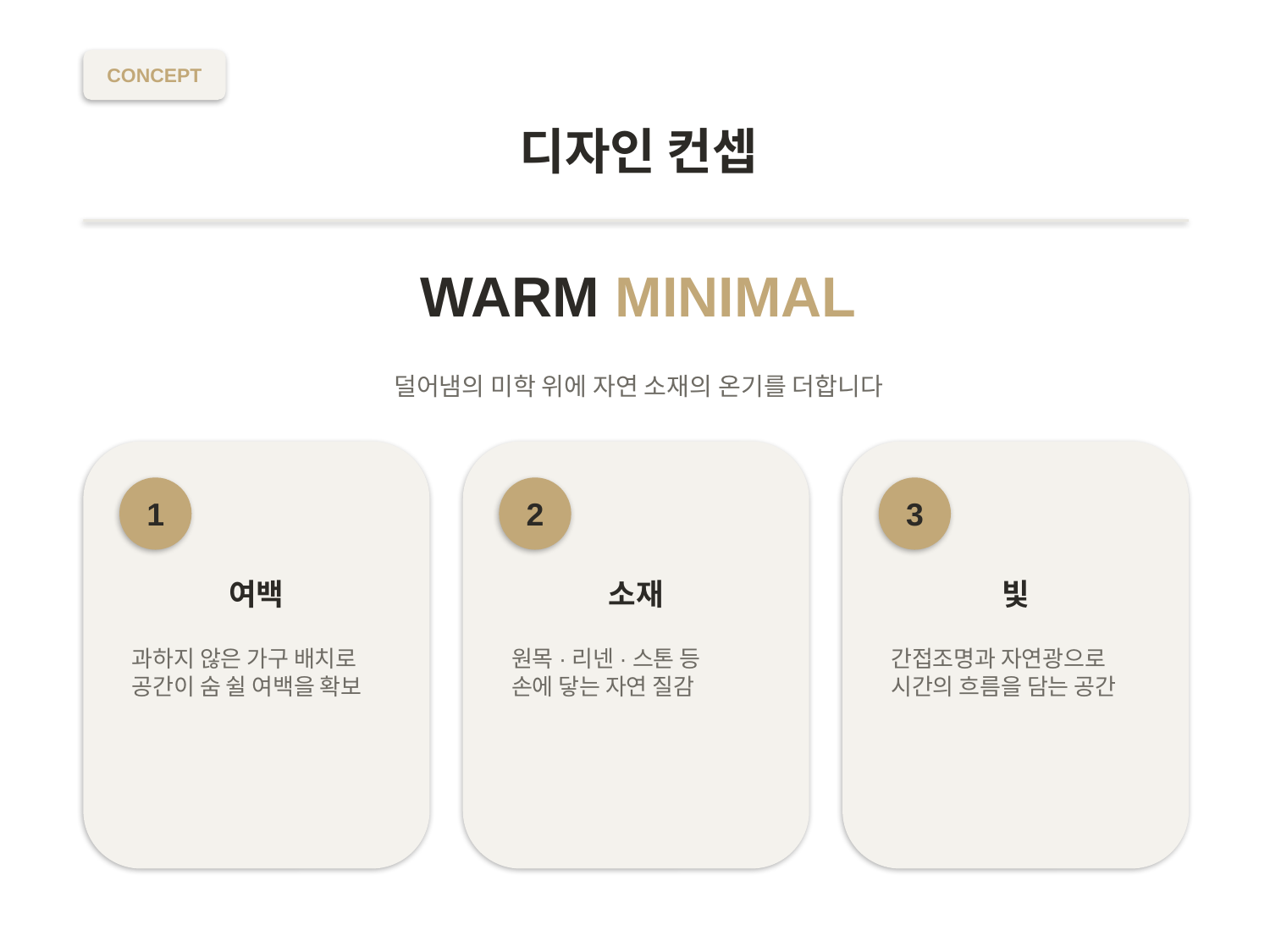

CONCEPT
디자인 컨셉

WARM MINIMAL
덜어냄의 미학 위에 자연 소재의 온기를 더합니다

1

2

3
여백
소재
빛
과하지 않은 가구 배치로
공간이 숨 쉴 여백을 확보
원목·리넨·스톤 등
손에 닿는 자연 질감
간접조명과 자연광으로
시간의 흐름을 담는 공간